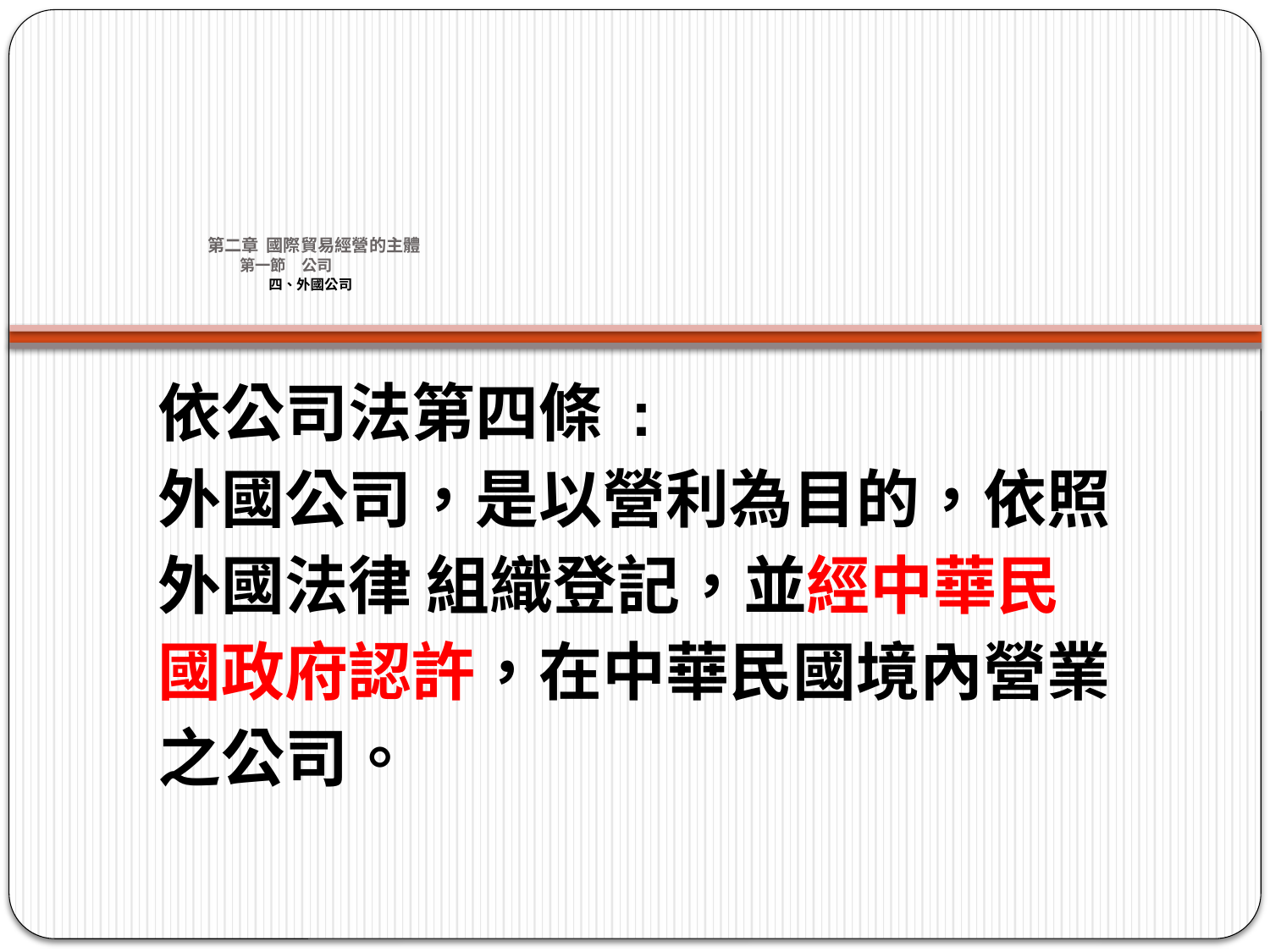

# 第二章  國際貿易經營的主體 第一節　公司 四、外國公司
依公司法第四條 :
外國公司，是以營利為目的，依照
外國法律 組織登記，並經中華民
國政府認許，在中華民國境內營業
之公司。